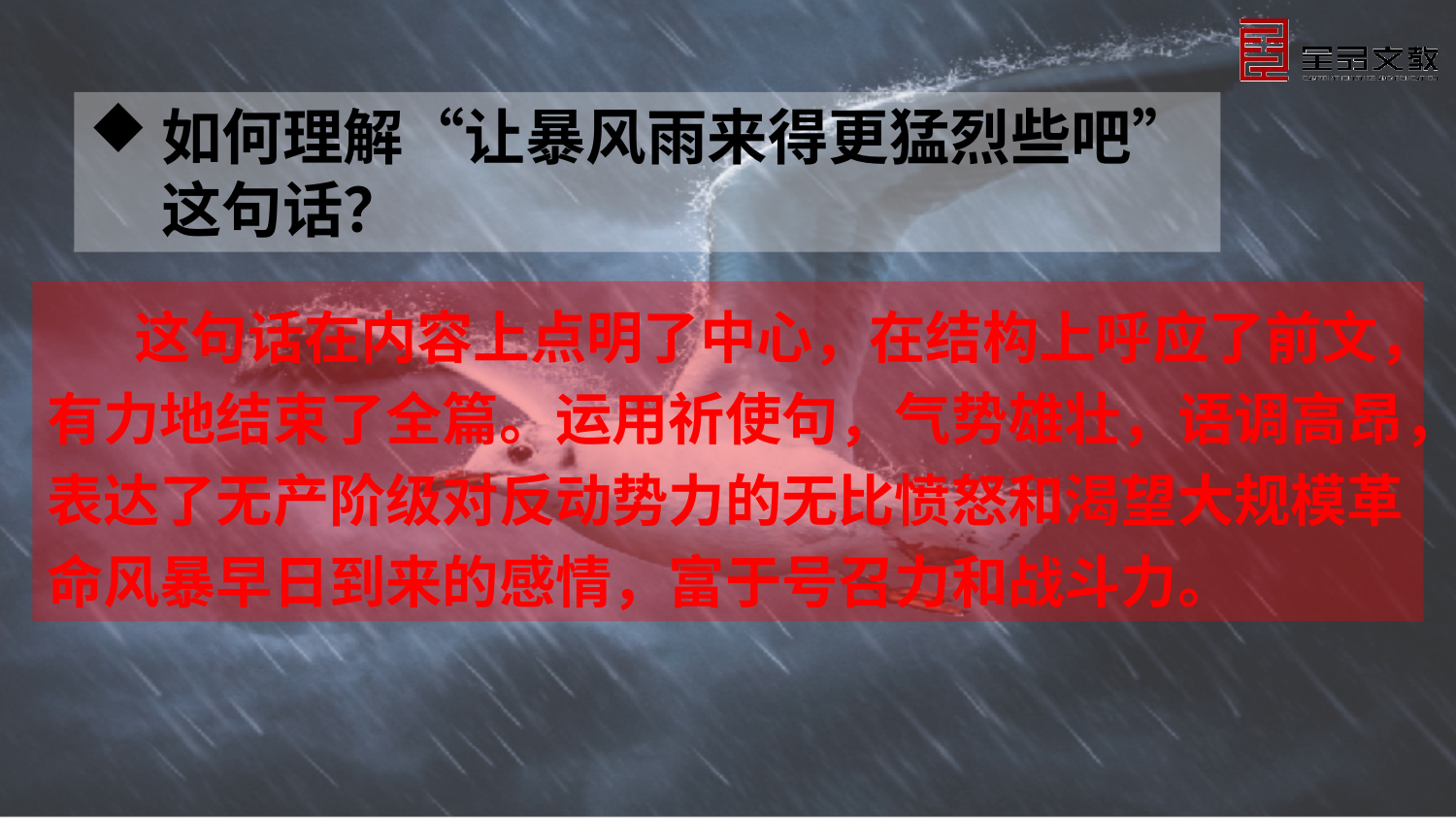

如何理解“让暴风雨来得更猛烈些吧”这句话？
        这句话在内容上点明了中心，在结构上呼应了前文，有力地结束了全篇。运用祈使句，气势雄壮，语调高昂，表达了无产阶级对反动势力的无比愤怒和渴望大规模革命风暴早日到来的感情，富于号召力和战斗力。